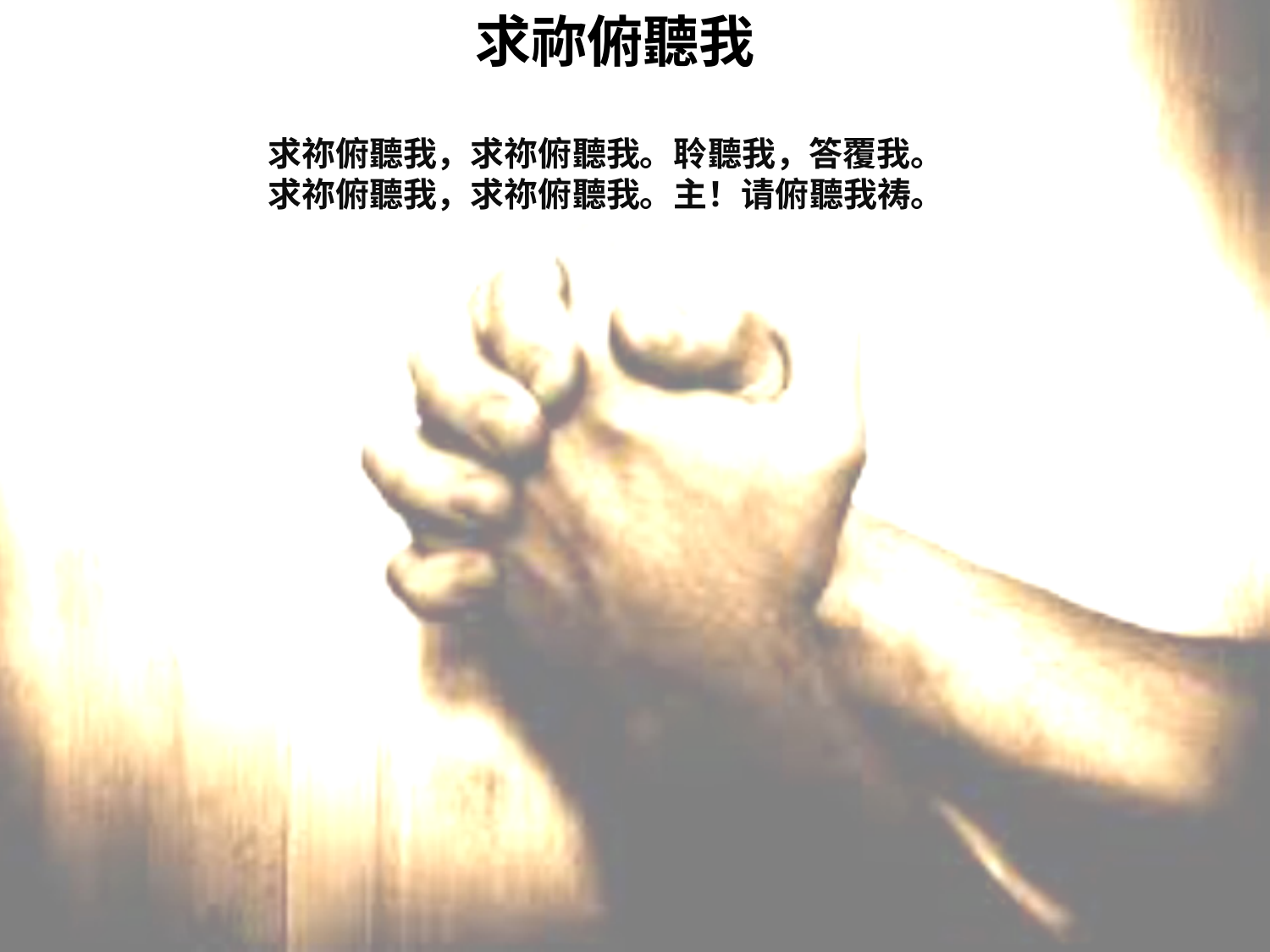

# 求祢俯聽我
求祢俯聽我，求祢俯聽我。聆聽我，答覆我。
求祢俯聽我，求祢俯聽我。主！请俯聽我祷。